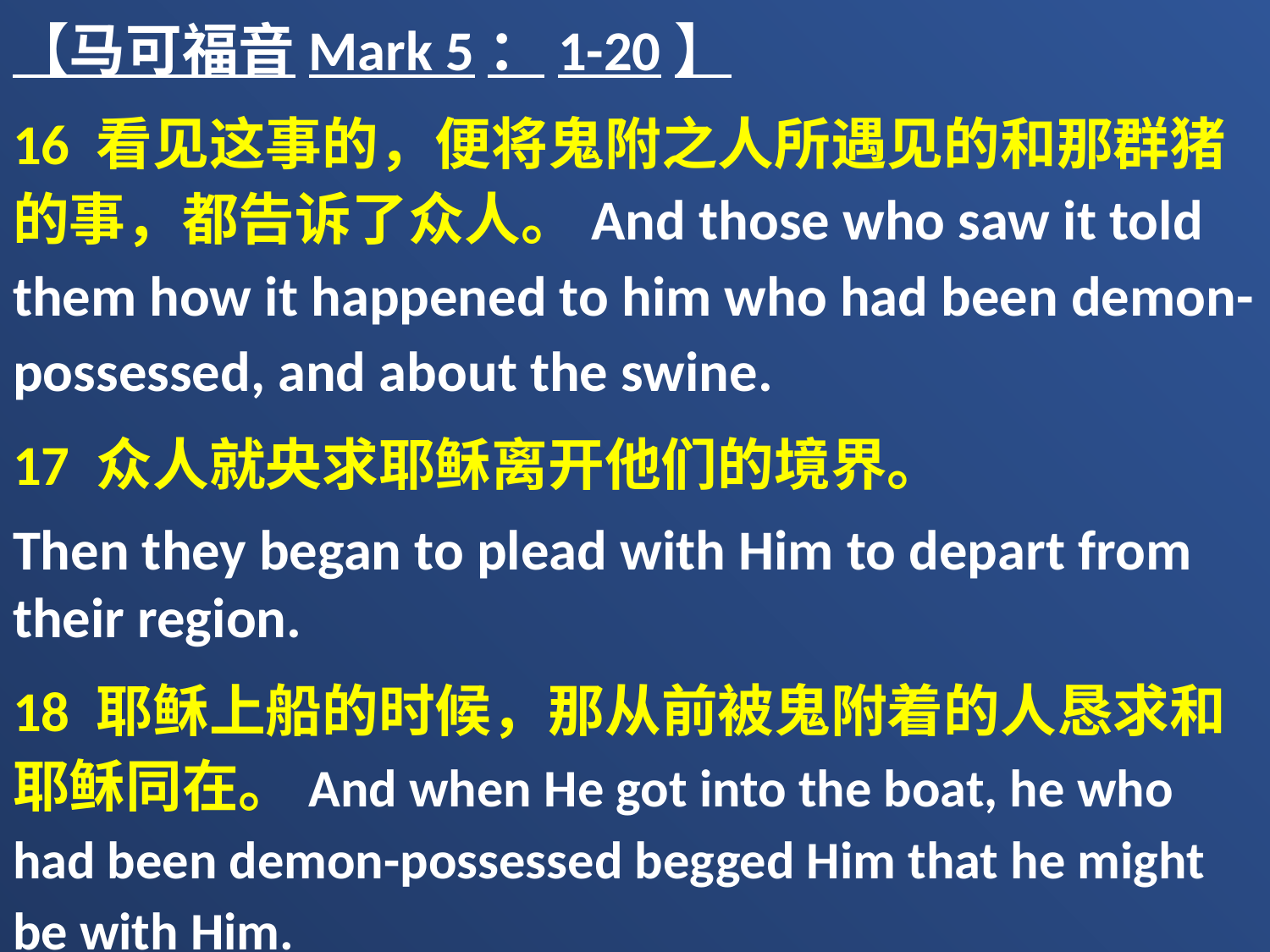

【马可福音Mark 5：1-20】
16 看见这事的，便将鬼附之人所遇见的和那群猪的事，都告诉了众人。And those who saw it told them how it happened to him who had been demon-possessed, and about the swine.
17 众人就央求耶稣离开他们的境界。
Then they began to plead with Him to depart from their region.
18 耶稣上船的时候，那从前被鬼附着的人恳求和耶稣同在。And when He got into the boat, he who had been demon-possessed begged Him that he might be with Him.